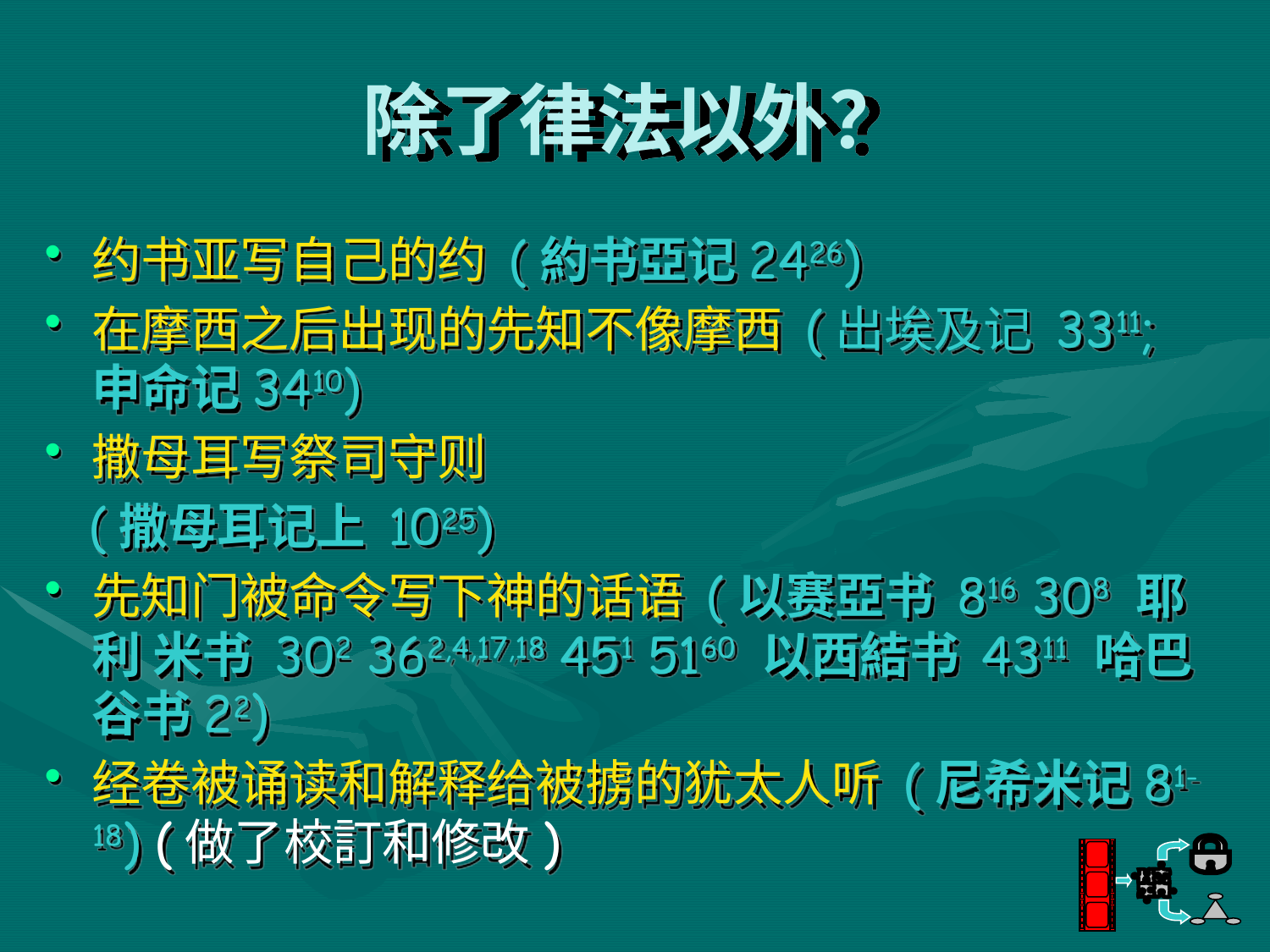

# 除了律法以外？
约书亚写自己的约 (約书亞记2426)
在摩西之后出现的先知不像摩西 (出埃及记 3311; 申命记3410)
撒母耳写祭司守则
   (撒母耳记上 1025)
先知门被命令写下神的话语 (以赛亞书 816 308 耶利 米书 302 362,4,17,18 451 5160 以西結书 4311 哈巴谷书22)
经卷被诵读和解释给被掳的犹太人听 (尼希米记81-18) (做了校訂和修改)